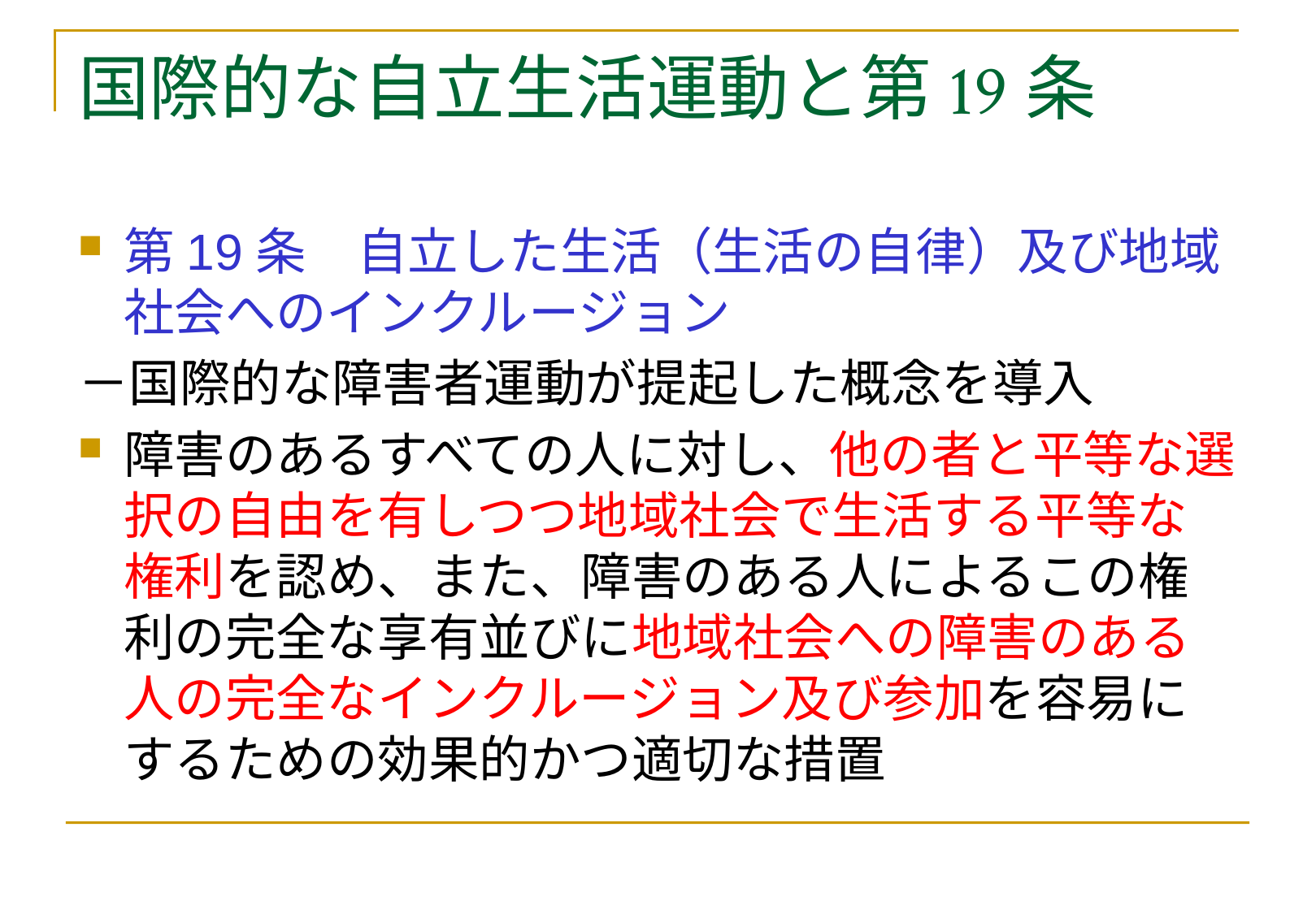

# 国際的な自立生活運動と第19条
第19条　自立した生活（生活の自律）及び地域社会へのインクルージョン
－国際的な障害者運動が提起した概念を導入
障害のあるすべての人に対し、他の者と平等な選択の自由を有しつつ地域社会で生活する平等な権利を認め、また、障害のある人によるこの権利の完全な享有並びに地域社会への障害のある人の完全なインクルージョン及び参加を容易にするための効果的かつ適切な措置